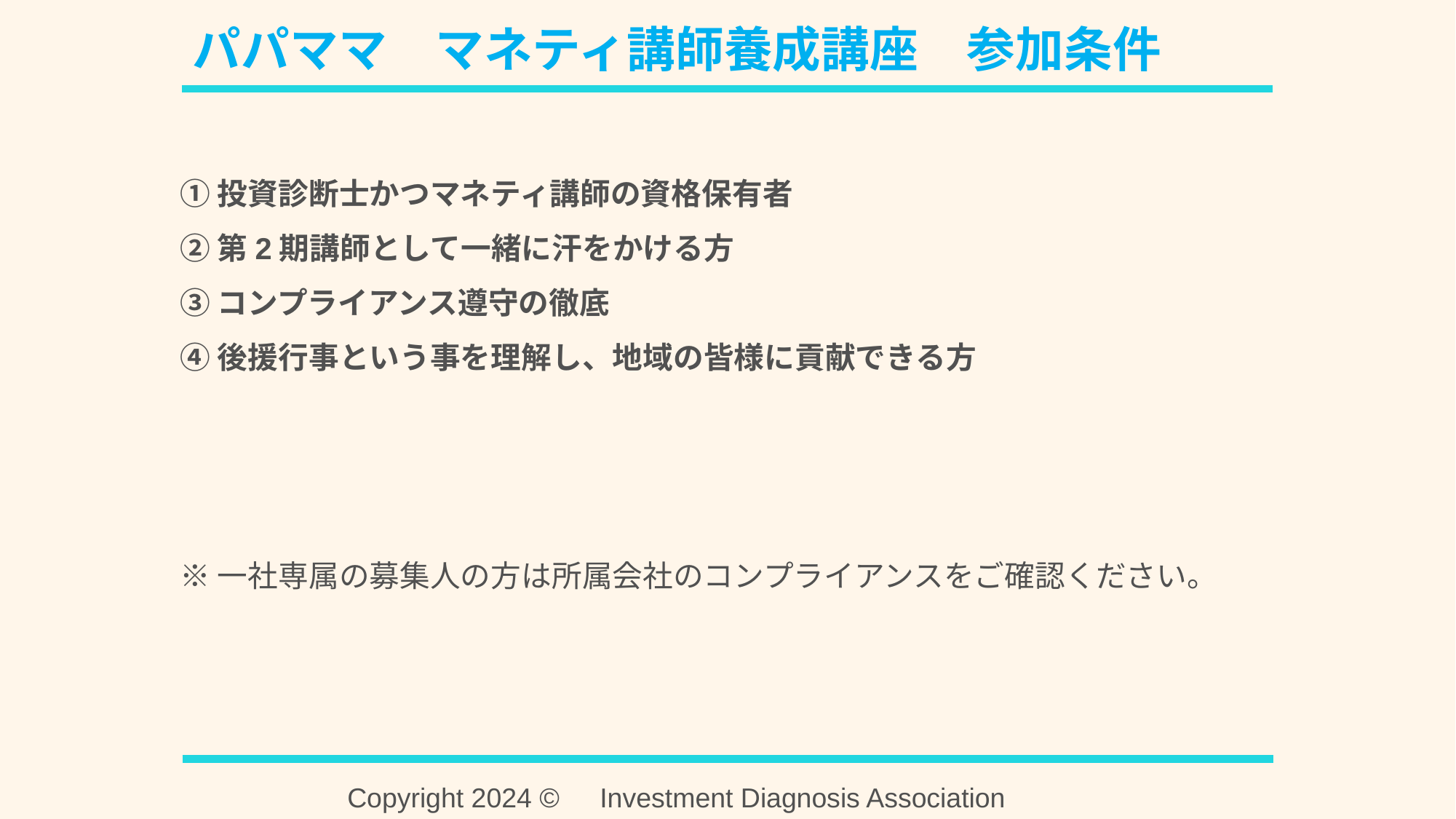

パパママ　マネティ講師養成講座　参加条件
①投資診断士かつマネティ講師の資格保有者
②第2期講師として一緒に汗をかける方
③コンプライアンス遵守の徹底
④後援行事という事を理解し、地域の皆様に貢献できる方

※一社専属の募集人の方は所属会社のコンプライアンスをご確認ください。
Copyright 2024 ©　Investment Diagnosis Association